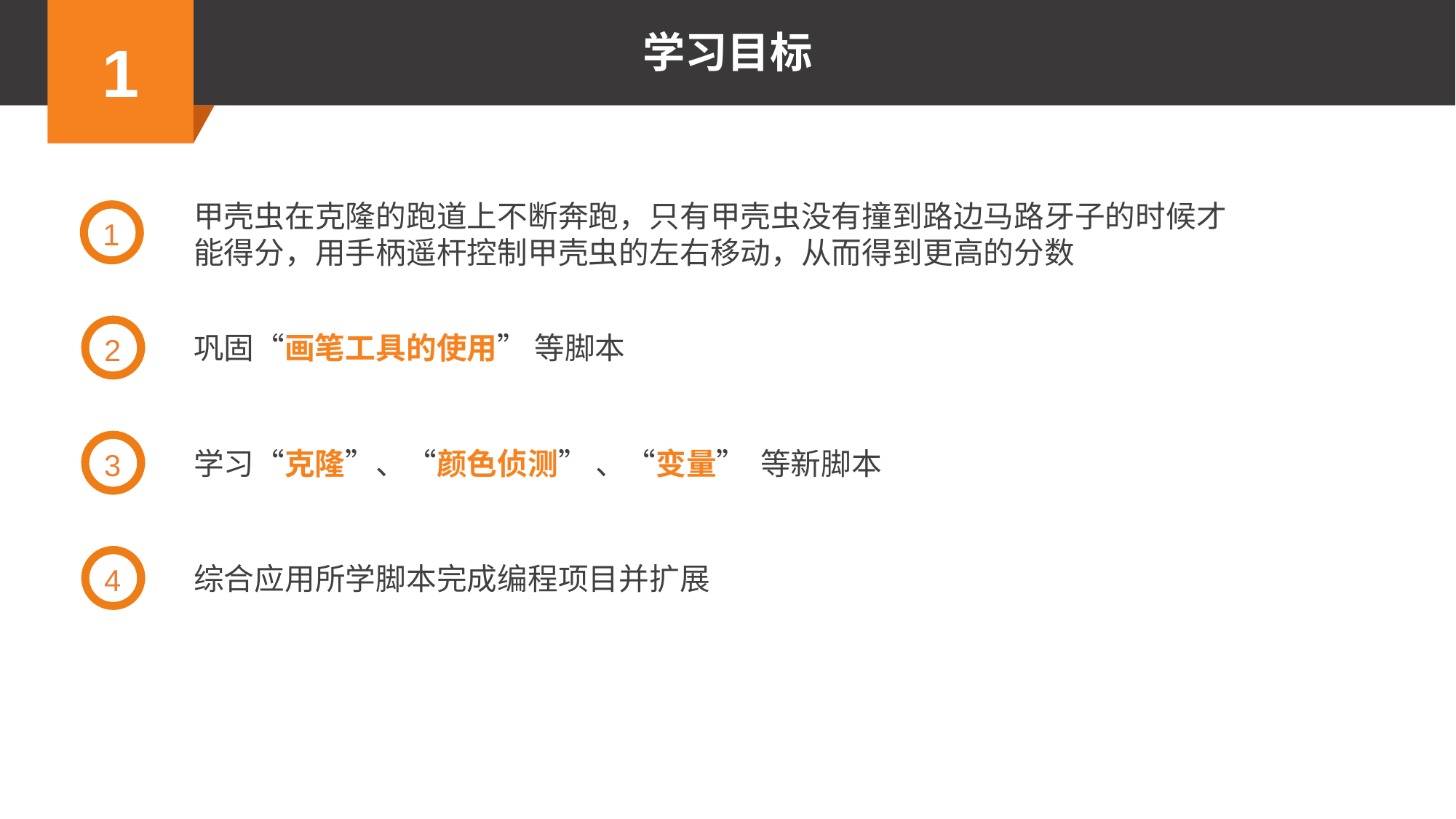

甲壳虫在克隆的跑道上不断奔跑，只有甲壳虫没有撞到路边马路牙子的时候才能得分，用手柄遥杆控制甲壳虫的左右移动，从而得到更高的分数

1

2
巩固“画笔工具的使用” 等脚本

3
学习“克隆”、“颜色侦测” 、“变量”  等新脚本

4
综合应用所学脚本完成编程项目并扩展